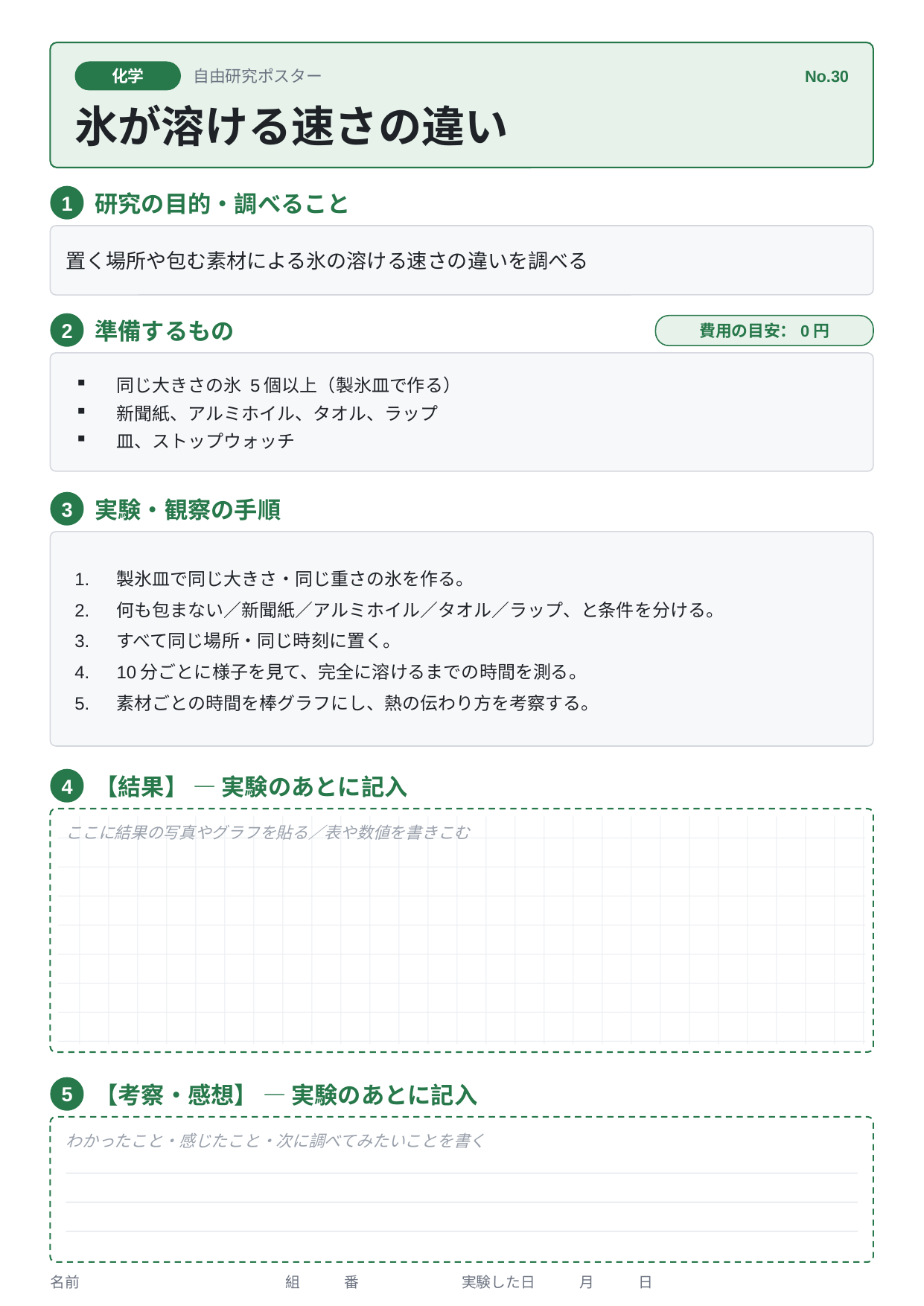

化学
自由研究ポスター
No.30
氷が溶ける速さの違い
研究の目的・調べること

1

置く場所や包む素材による氷の溶ける速さの違いを調べる
準備するもの

2

費用の目安：0円

同じ大きさの氷 5個以上（製氷皿で作る）
新聞紙、アルミホイル、タオル、ラップ
皿、ストップウォッチ
実験・観察の手順

3

製氷皿で同じ大きさ・同じ重さの氷を作る。
何も包まない／新聞紙／アルミホイル／タオル／ラップ、と条件を分ける。
すべて同じ場所・同じ時刻に置く。
10分ごとに様子を見て、完全に溶けるまでの時間を測る。
素材ごとの時間を棒グラフにし、熱の伝わり方を考察する。
【結果】 — 実験のあとに記入

4

ここに結果の写真やグラフを貼る／表や数値を書きこむ

【考察・感想】 — 実験のあとに記入

5

わかったこと・感じたこと・次に調べてみたいことを書く

名前　　　　　　　　　　　　　　組　　　番　　　　　　　実験した日　　　月　　　日